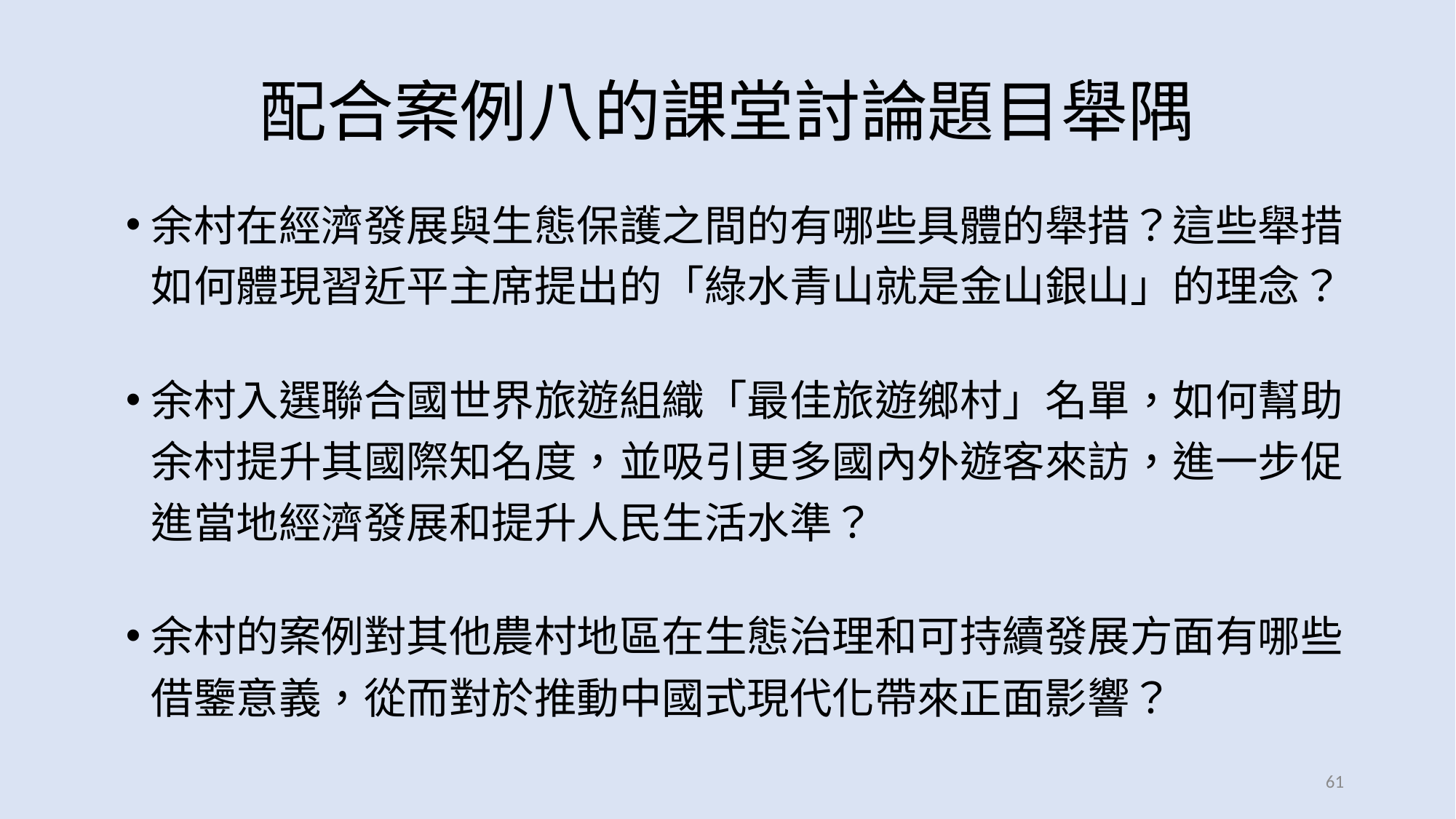

# 配合案例八的課堂討論題目舉隅
余村在經濟發展與生態保護之間的有哪些具體的舉措？這些舉措如何體現習近平主席提出的「綠水青山就是金山銀山」的理念？

余村入選聯合國世界旅遊組織「最佳旅遊鄉村」名單，如何幫助余村提升其國際知名度，並吸引更多國內外遊客來訪，進一步促進當地經濟發展和提升人民生活水準？

余村的案例對其他農村地區在生態治理和可持續發展方面有哪些借鑒意義，從而對於推動中國式現代化帶來正面影響？

61